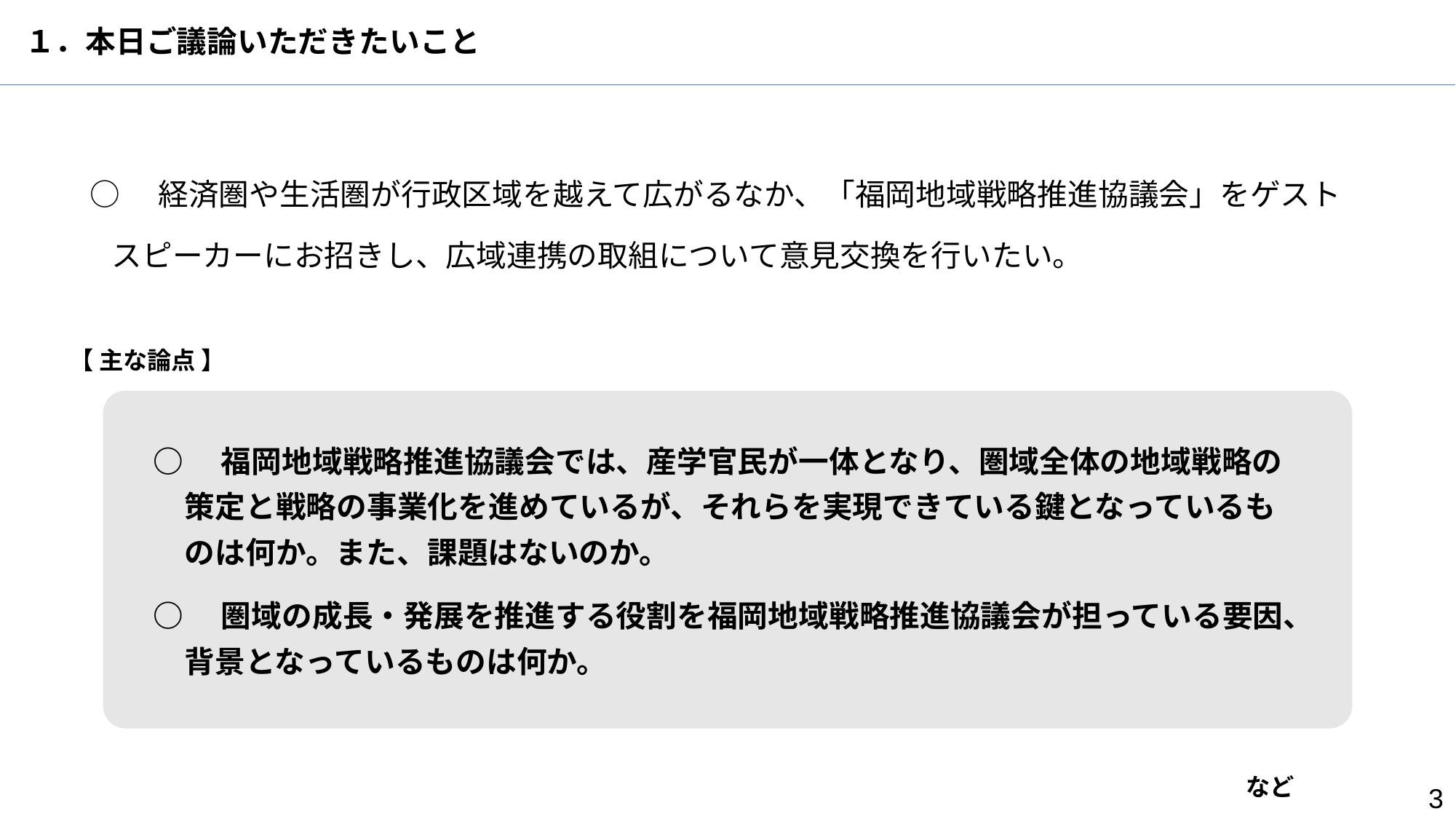

１．本日ご議論いただきたいこと
○　経済圏や生活圏が行政区域を越えて広がるなか、「福岡地域戦略推進協議会」をゲストスピーカーにお招きし、広域連携の取組について意見交換を行いたい。
【 主な論点 】

○　福岡地域戦略推進協議会では、産学官民が一体となり、圏域全体の地域戦略の策定と戦略の事業化を進めているが、それらを実現できている鍵となっているものは何か。また、課題はないのか。
○　圏域の成長・発展を推進する役割を福岡地域戦略推進協議会が担っている要因、背景となっているものは何か。
など
3